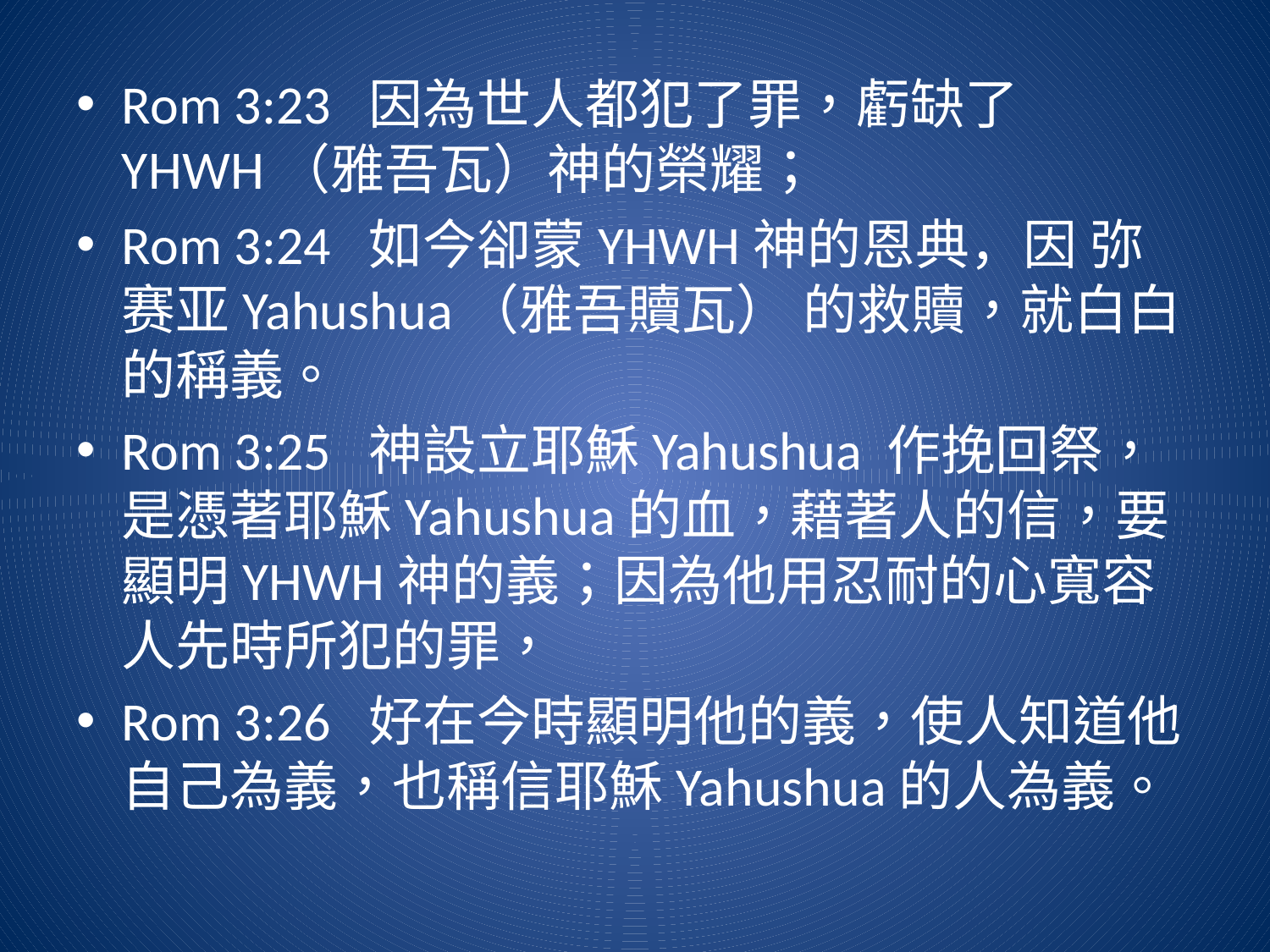

Rom 3:23  因為世人都犯了罪，虧缺了YHWH（雅吾瓦）神的榮耀；
Rom 3:24  如今卻蒙YHWH神的恩典，因 弥赛亚Yahushua（雅吾贖瓦） 的救贖，就白白的稱義。
Rom 3:25  神設立耶穌Yahushua 作挽回祭，是憑著耶穌Yahushua的血，藉著人的信，要顯明YHWH神的義；因為他用忍耐的心寬容人先時所犯的罪，
Rom 3:26  好在今時顯明他的義，使人知道他自己為義，也稱信耶穌Yahushua的人為義。